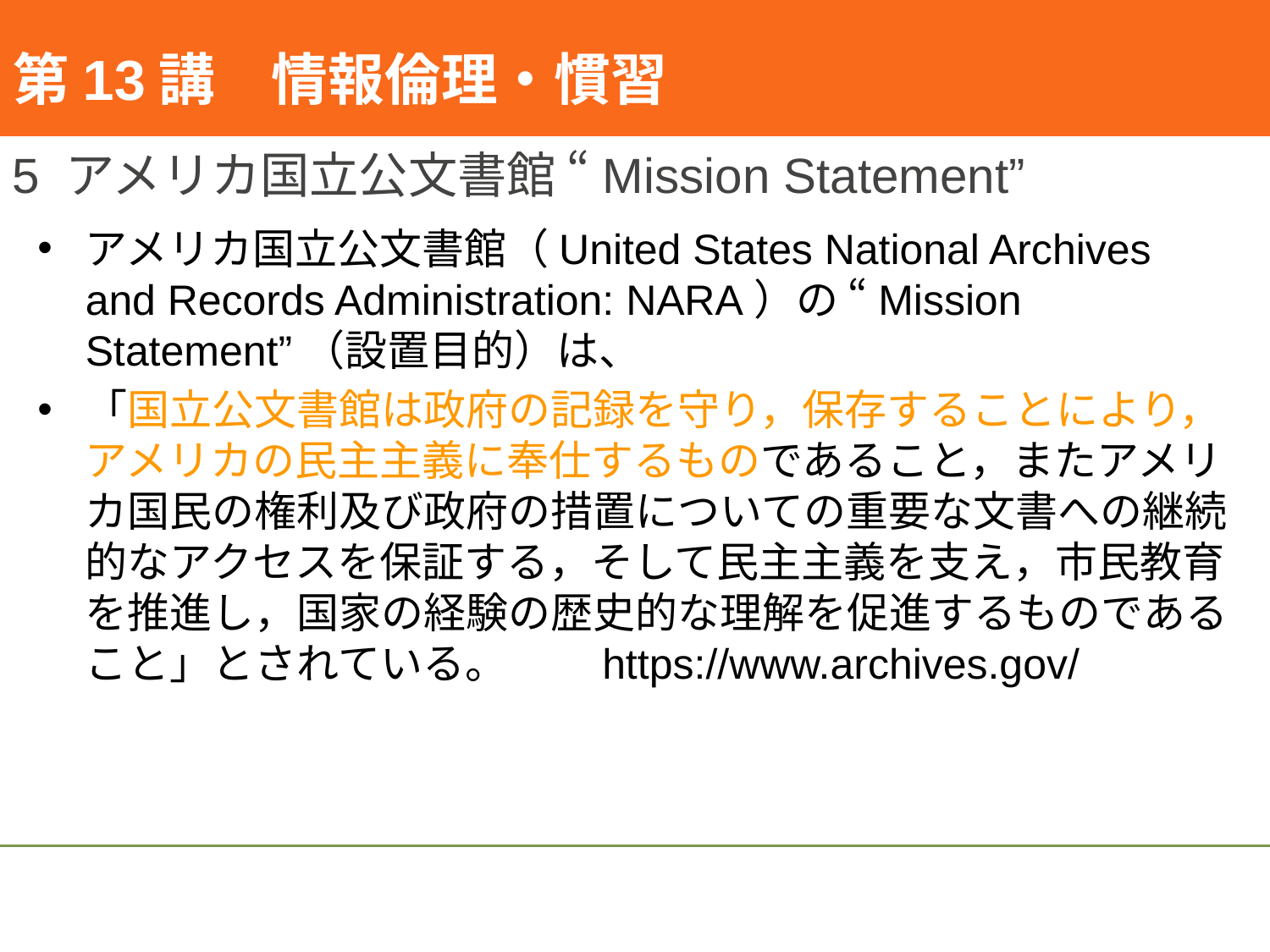

#
第13講　情報倫理・慣習
5 アメリカ国立公文書館 “Mission Statement”
アメリカ国立公文書館（United States National Archives and Records Administration: NARA）の “Mission Statement”（設置目的）は、
「国立公文書館は政府の記録を守り，保存することにより，アメリカの民主主義に奉仕するものであること，またアメリカ国民の権利及び政府の措置についての重要な文書への継続的なアクセスを保証する，そして民主主義を支え，市民教育を推進し，国家の経験の歴史的な理解を促進するものであること」とされている。　　https://www.archives.gov/